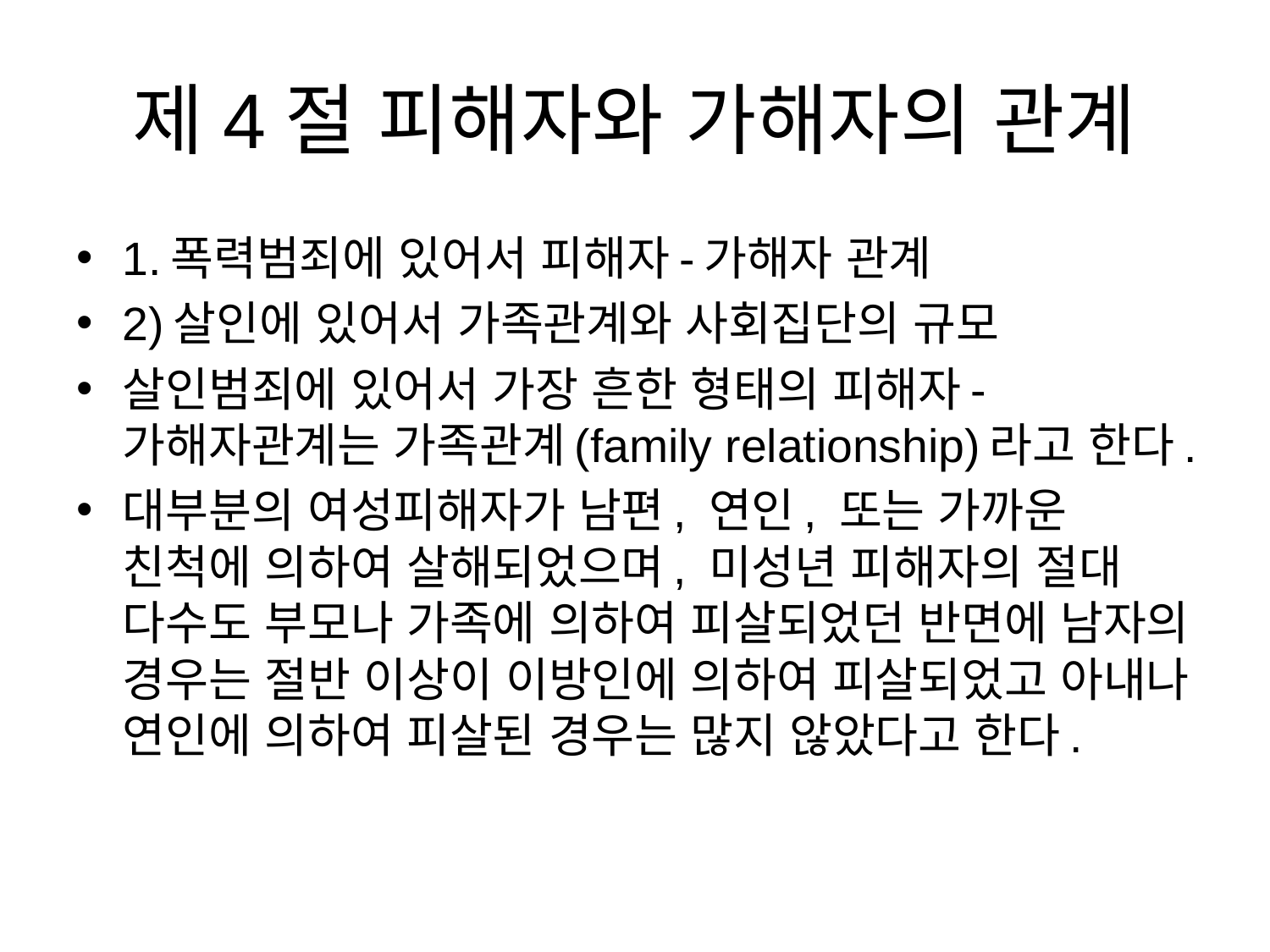

# 제4절 피해자와 가해자의 관계
1.폭력범죄에 있어서 피해자-가해자 관계
2)살인에 있어서 가족관계와 사회집단의 규모
살인범죄에 있어서 가장 흔한 형태의 피해자-가해자관계는 가족관계(family relationship)라고 한다.
대부분의 여성피해자가 남편, 연인, 또는 가까운 친척에 의하여 살해되었으며, 미성년 피해자의 절대 다수도 부모나 가족에 의하여 피살되었던 반면에 남자의 경우는 절반 이상이 이방인에 의하여 피살되었고 아내나 연인에 의하여 피살된 경우는 많지 않았다고 한다.